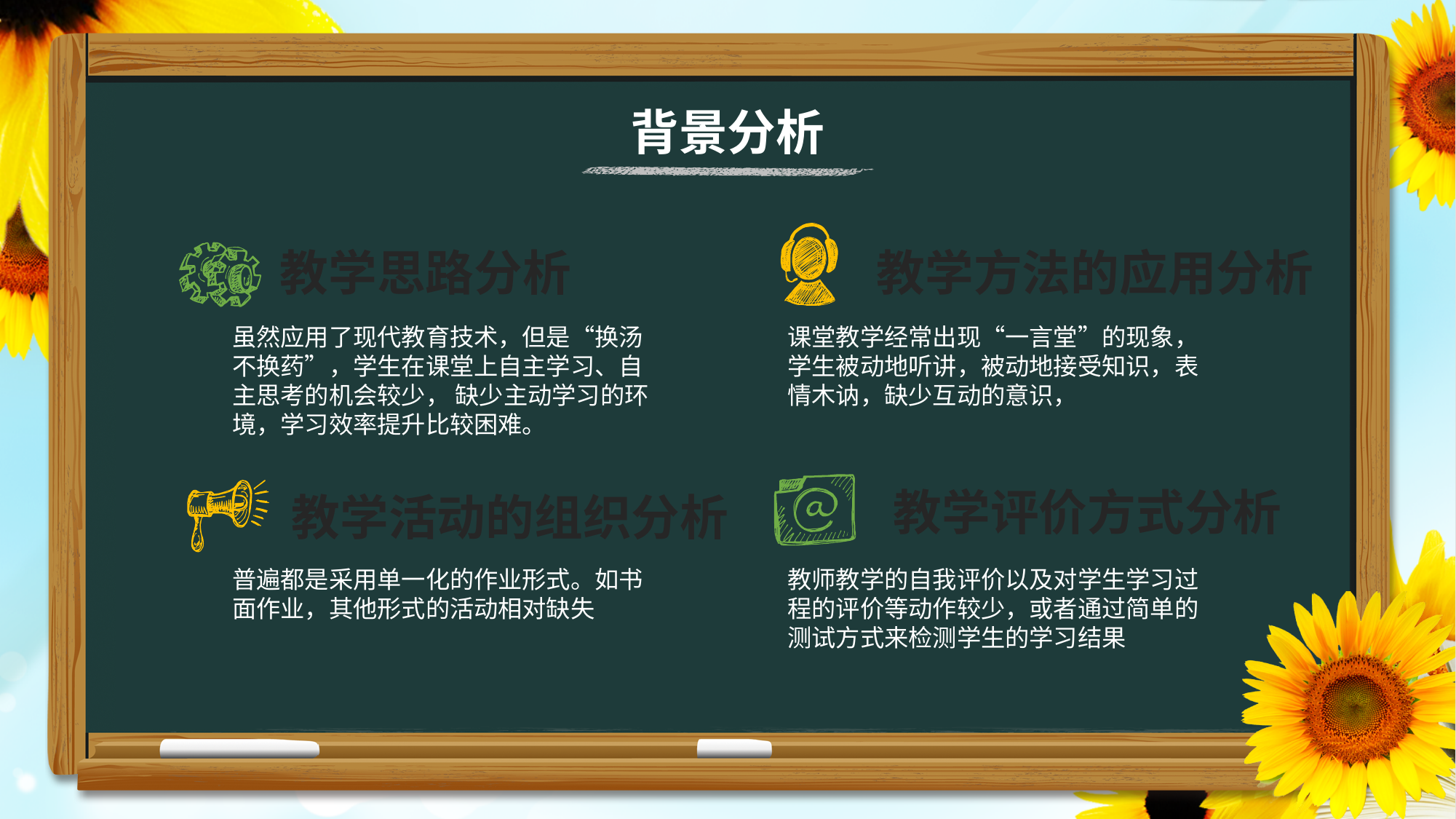

背景分析

教学思路分析
教学方法的应用分析

虽然应用了现代教育技术，但是“换汤不换药”，学生在课堂上自主学习、自主思考的机会较少， 缺少主动学习的环境，学习效率提升比较困难。
课堂教学经常出现“一言堂”的现象，学生被动地听讲，被动地接受知识，表情木讷，缺少互动的意识，

教学评价方式分析

教学活动的组织分析
普遍都是采用单一化的作业形式。如书面作业，其他形式的活动相对缺失
教师教学的自我评价以及对学生学习过程的评价等动作较少，或者通过简单的测试方式来检测学生的学习结果